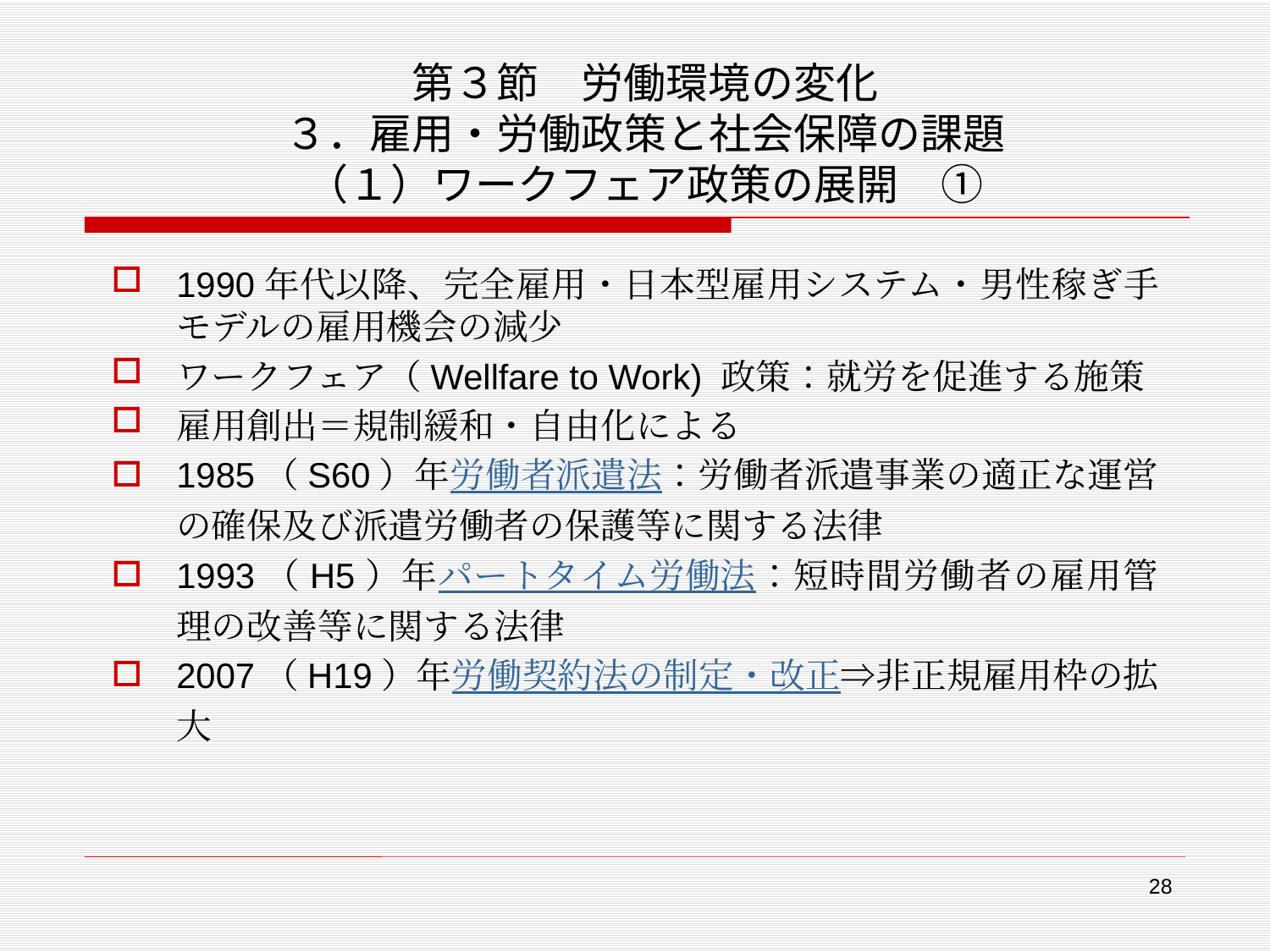

# 第３節　労働環境の変化 ３．雇用・労働政策と社会保障の課題 （１）ワークフェア政策の展開　①
1990年代以降、完全雇用・日本型雇用システム・男性稼ぎ手モデルの雇用機会の減少
ワークフェア（Wellfare to Work) 政策：就労を促進する施策
雇用創出＝規制緩和・自由化による
1985（S60）年労働者派遣法：労働者派遣事業の適正な運営の確保及び派遣労働者の保護等に関する法律
1993（H5）年パートタイム労働法：短時間労働者の雇用管理の改善等に関する法律
2007（H19）年労働契約法の制定・改正⇒非正規雇用枠の拡大

28